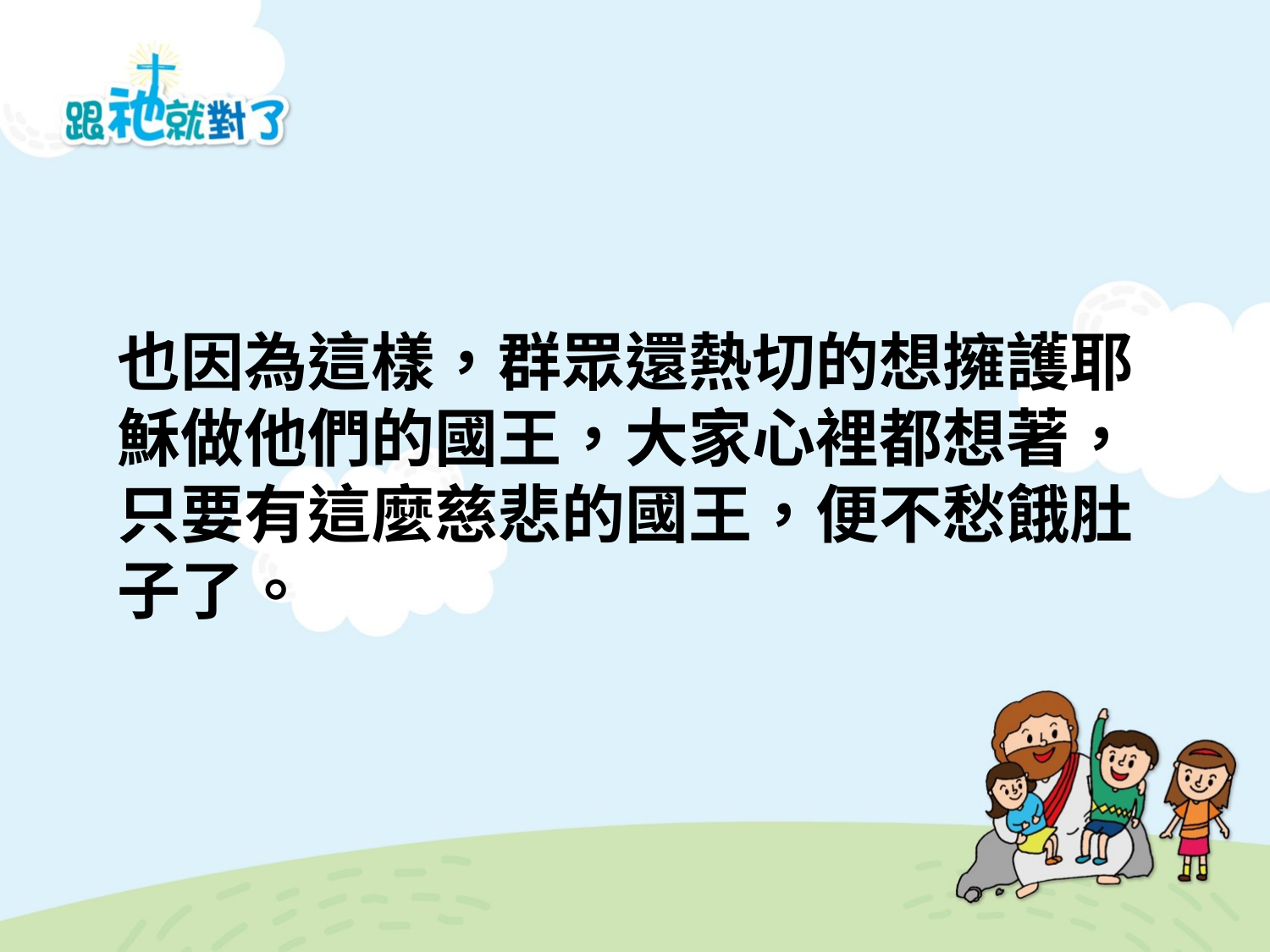

也因為這樣，群眾還熱切的想擁護耶穌做他們的國王，大家心裡都想著，只要有這麼慈悲的國王，便不愁餓肚子了。